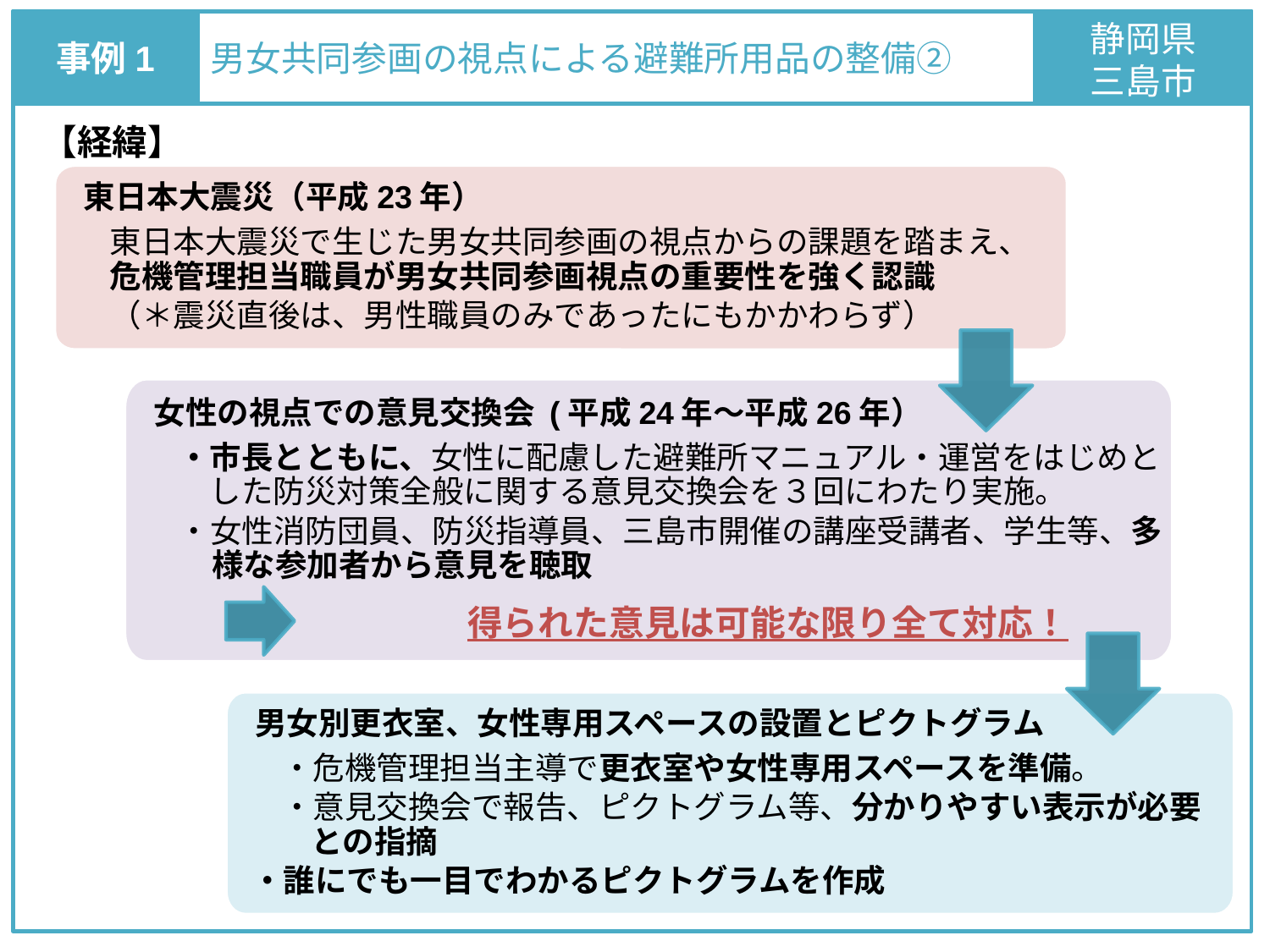

事例1
男女共同参画の視点による避難所用品の整備②
静岡県
三島市
【経緯】
東日本大震災（平成23年）
東日本大震災で生じた男女共同参画の視点からの課題を踏まえ、危機管理担当職員が男女共同参画視点の重要性を強く認識
（＊震災直後は、男性職員のみであったにもかかわらず）

女性の視点での意見交換会 (平成24年〜平成26年）
・市長とともに、女性に配慮した避難所マニュアル・運営をはじめとした防災対策全般に関する意見交換会を３回にわたり実施。
・女性消防団員、防災指導員、三島市開催の講座受講者、学生等、多様な参加者から意見を聴取

			得られた意見は可能な限り全て対応！

男女別更衣室、女性専用スペースの設置とピクトグラム
・危機管理担当主導で更衣室や女性専用スペースを準備。
・意見交換会で報告、ピクトグラム等、分かりやすい表示が必要との指摘
・誰にでも一目でわかるピクトグラムを作成